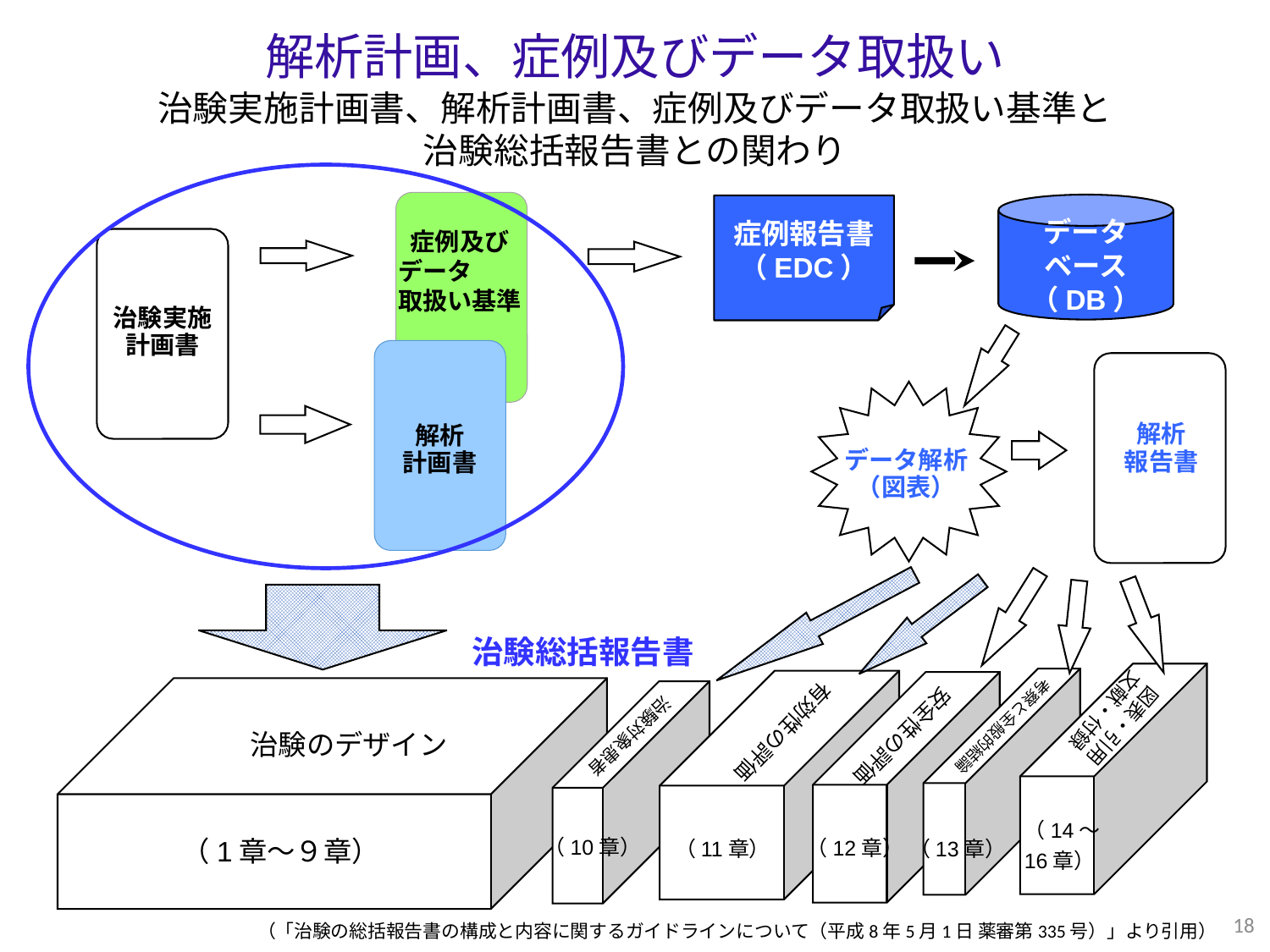

解析計画、症例及びデータ取扱い
治験実施計画書、解析計画書、症例及びデータ取扱い基準と
治験総括報告書との関わり

症例及びデータ　　取扱い基準
データ
ベース
（DB）
症例報告書
（EDC）

治験実施
計画書

解析
計画書

解析
報告書

データ解析
（図表）

解析
計画書

治験総括報告書
考察と全般的結論
有効性の評価
図表・引用文献・付録

安全性の評価

治験対象患者

治験のデザイン
（14～
16章）
（1章～９章）
（10章）
（12章）
（11章）
（13章）

18
（「治験の総括報告書の構成と内容に関するガイドラインについて（平成8年5月1日 薬審第335号）」より引用）